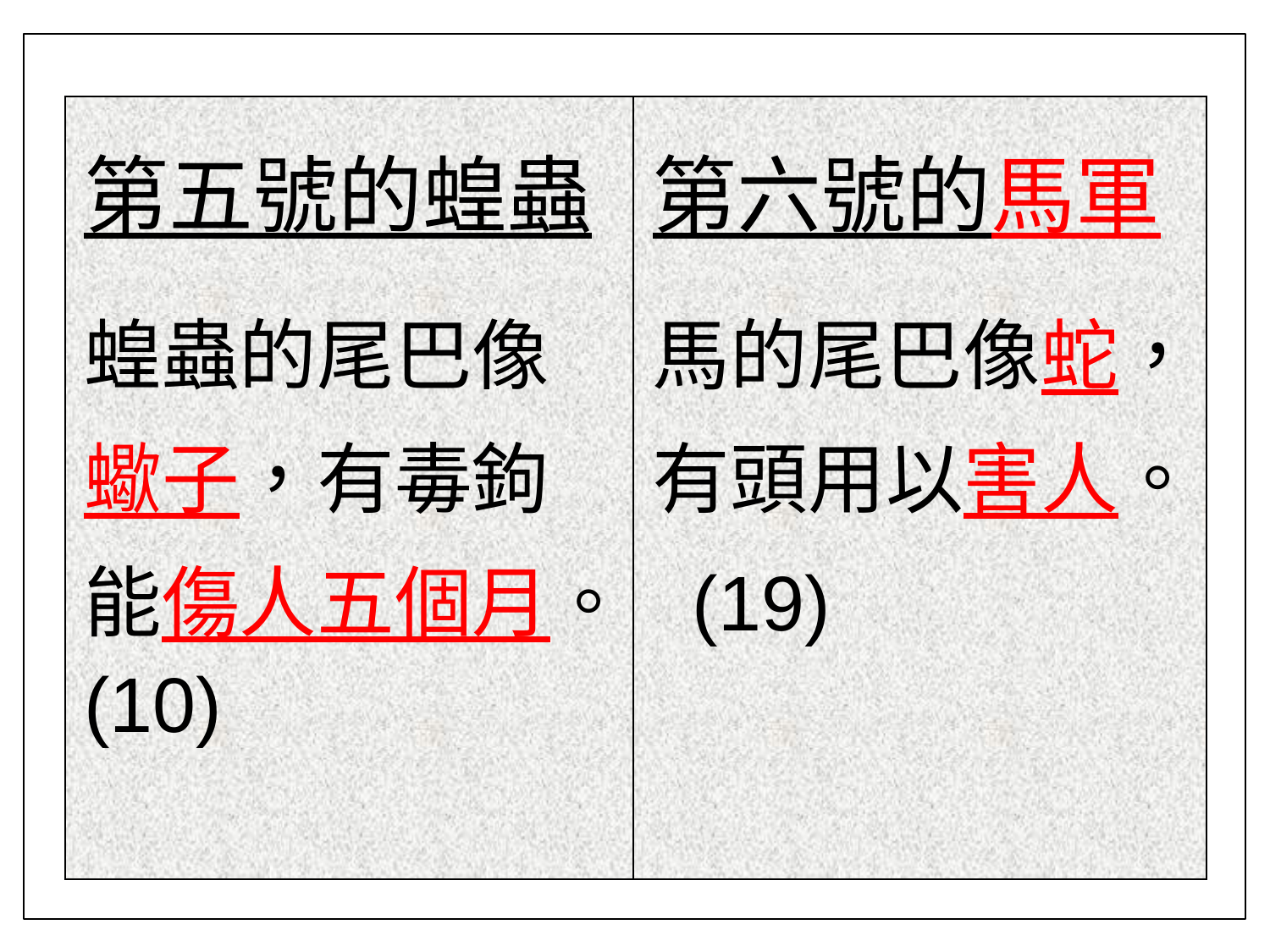

| 第五號的蝗蟲 蝗蟲的尾巴像蠍子，有毒鉤能傷人五個月。(10) | 第六號的馬軍 馬的尾巴像蛇，有頭用以害人。 (19) |
| --- | --- |